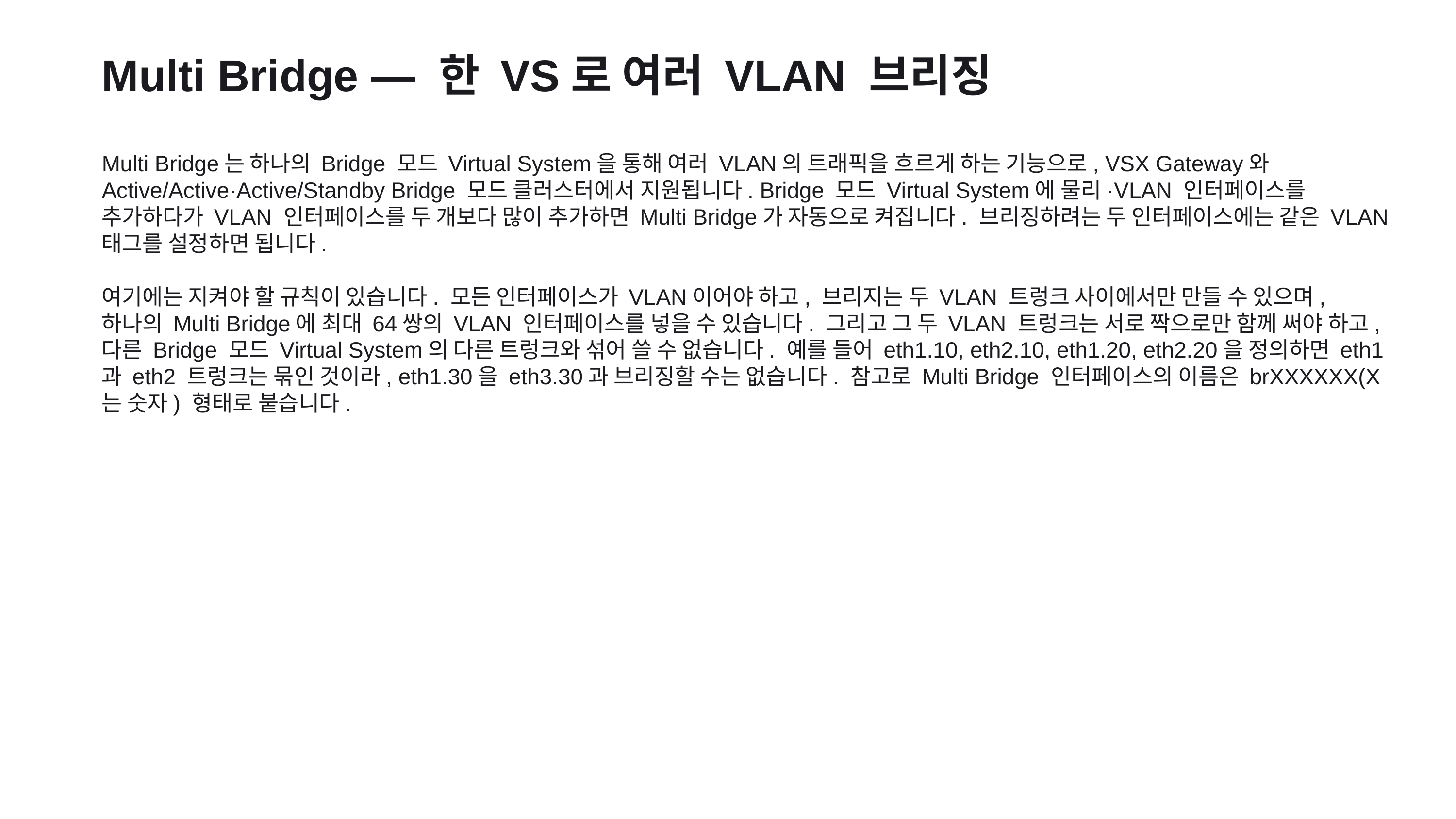

Multi Bridge — 한 VS로 여러 VLAN 브리징
Multi Bridge는 하나의 Bridge 모드 Virtual System을 통해 여러 VLAN의 트래픽을 흐르게 하는 기능으로, VSX Gateway와 Active/Active·Active/Standby Bridge 모드 클러스터에서 지원됩니다. Bridge 모드 Virtual System에 물리·VLAN 인터페이스를 추가하다가 VLAN 인터페이스를 두 개보다 많이 추가하면 Multi Bridge가 자동으로 켜집니다. 브리징하려는 두 인터페이스에는 같은 VLAN 태그를 설정하면 됩니다.

여기에는 지켜야 할 규칙이 있습니다. 모든 인터페이스가 VLAN이어야 하고, 브리지는 두 VLAN 트렁크 사이에서만 만들 수 있으며, 하나의 Multi Bridge에 최대 64쌍의 VLAN 인터페이스를 넣을 수 있습니다. 그리고 그 두 VLAN 트렁크는 서로 짝으로만 함께 써야 하고, 다른 Bridge 모드 Virtual System의 다른 트렁크와 섞어 쓸 수 없습니다. 예를 들어 eth1.10, eth2.10, eth1.20, eth2.20을 정의하면 eth1과 eth2 트렁크는 묶인 것이라, eth1.30을 eth3.30과 브리징할 수는 없습니다. 참고로 Multi Bridge 인터페이스의 이름은 brXXXXXX(X는 숫자) 형태로 붙습니다.